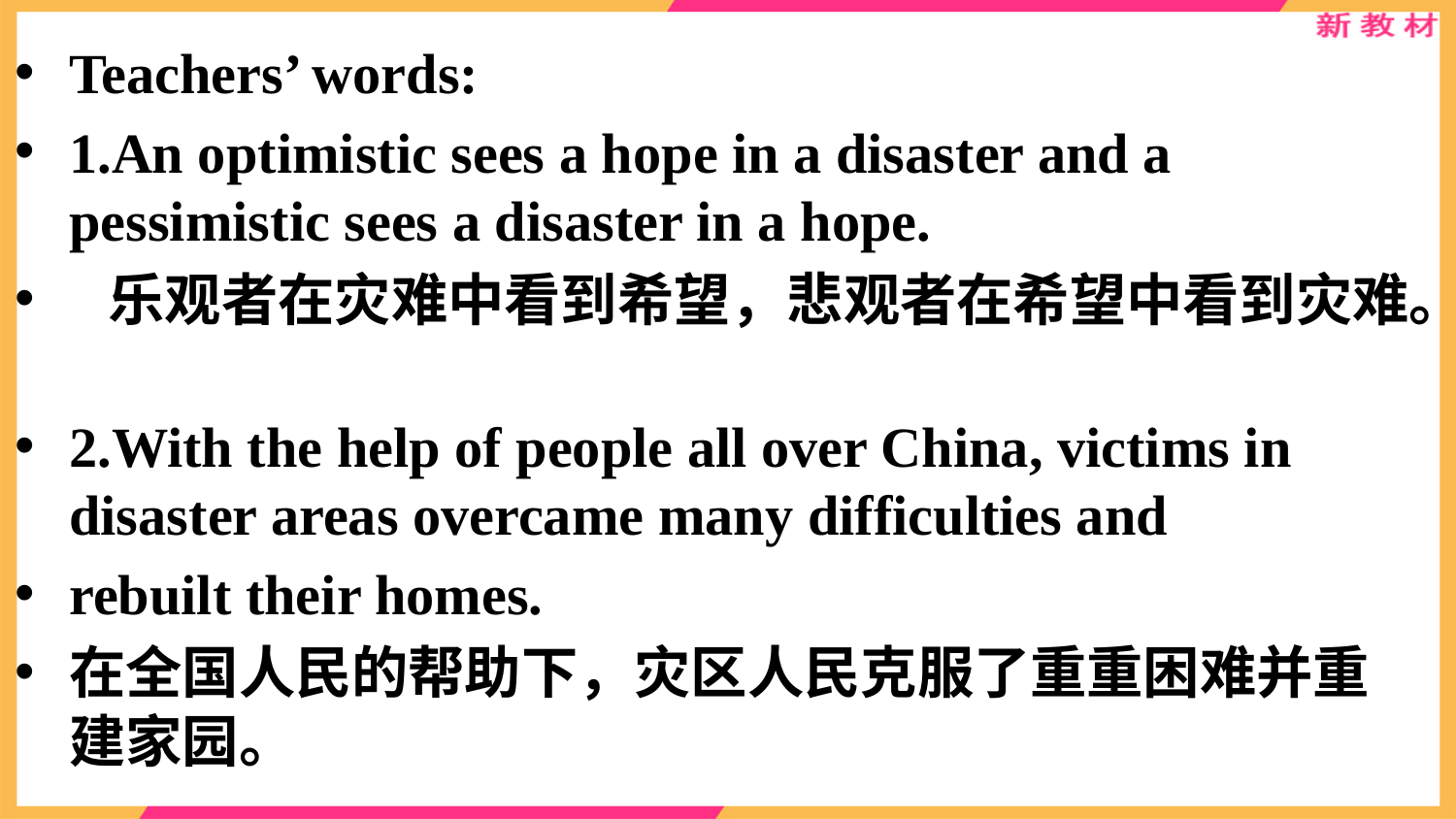

Teachers’ words:
1.An optimistic sees a hope in a disaster and a pessimistic sees a disaster in a hope.
  乐观者在灾难中看到希望，悲观者在希望中看到灾难。
2.With the help of people all over China, victims in disaster areas overcame many difficulties and
rebuilt their homes.
在全国人民的帮助下，灾区人民克服了重重困难并重建家园。